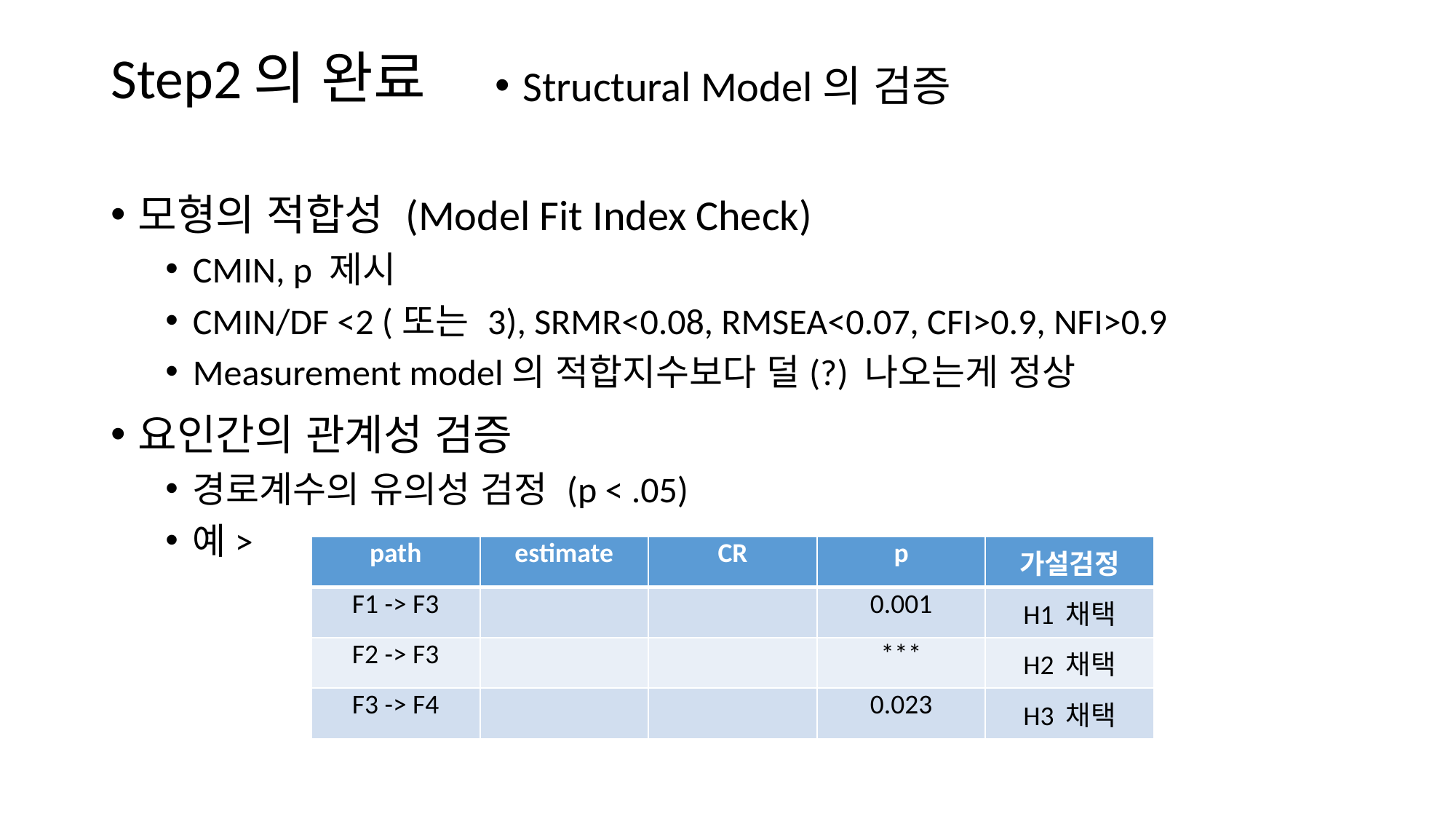

# Step2의 완료
Structural Model의 검증
모형의 적합성 (Model Fit Index Check)
CMIN, p 제시
CMIN/DF <2 (또는 3), SRMR<0.08, RMSEA<0.07, CFI>0.9, NFI>0.9
Measurement model의 적합지수보다 덜(?) 나오는게 정상
요인간의 관계성 검증
경로계수의 유의성 검정 (p < .05)
예>
| path | estimate | CR | p | 가설검정 |
| --- | --- | --- | --- | --- |
| F1 -> F3 |  |  | 0.001 | H1 채택 |
| F2 -> F3 |  |  | \*\*\* | H2 채택 |
| F3 -> F4 |  |  | 0.023 | H3 채택 |